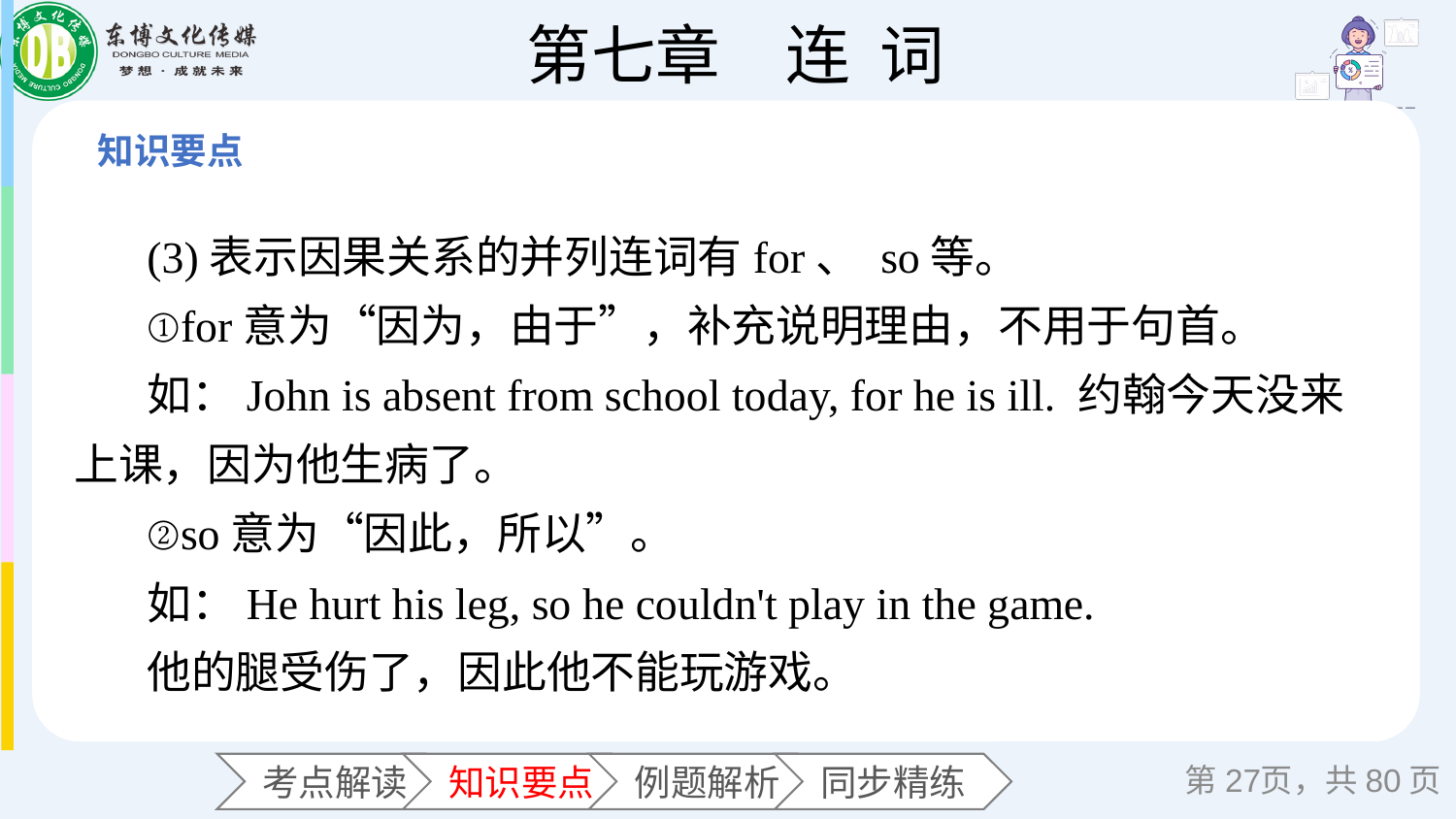

(3)表示因果关系的并列连词有for、 so等。
①for意为“因为，由于”，补充说明理由，不用于句首。
如：John is absent from school today, for he is ill. 约翰今天没来上课，因为他生病了。
②so意为“因此，所以”。
如：He hurt his leg, so he couldn't play in the game.
他的腿受伤了，因此他不能玩游戏。
第27页，共80页